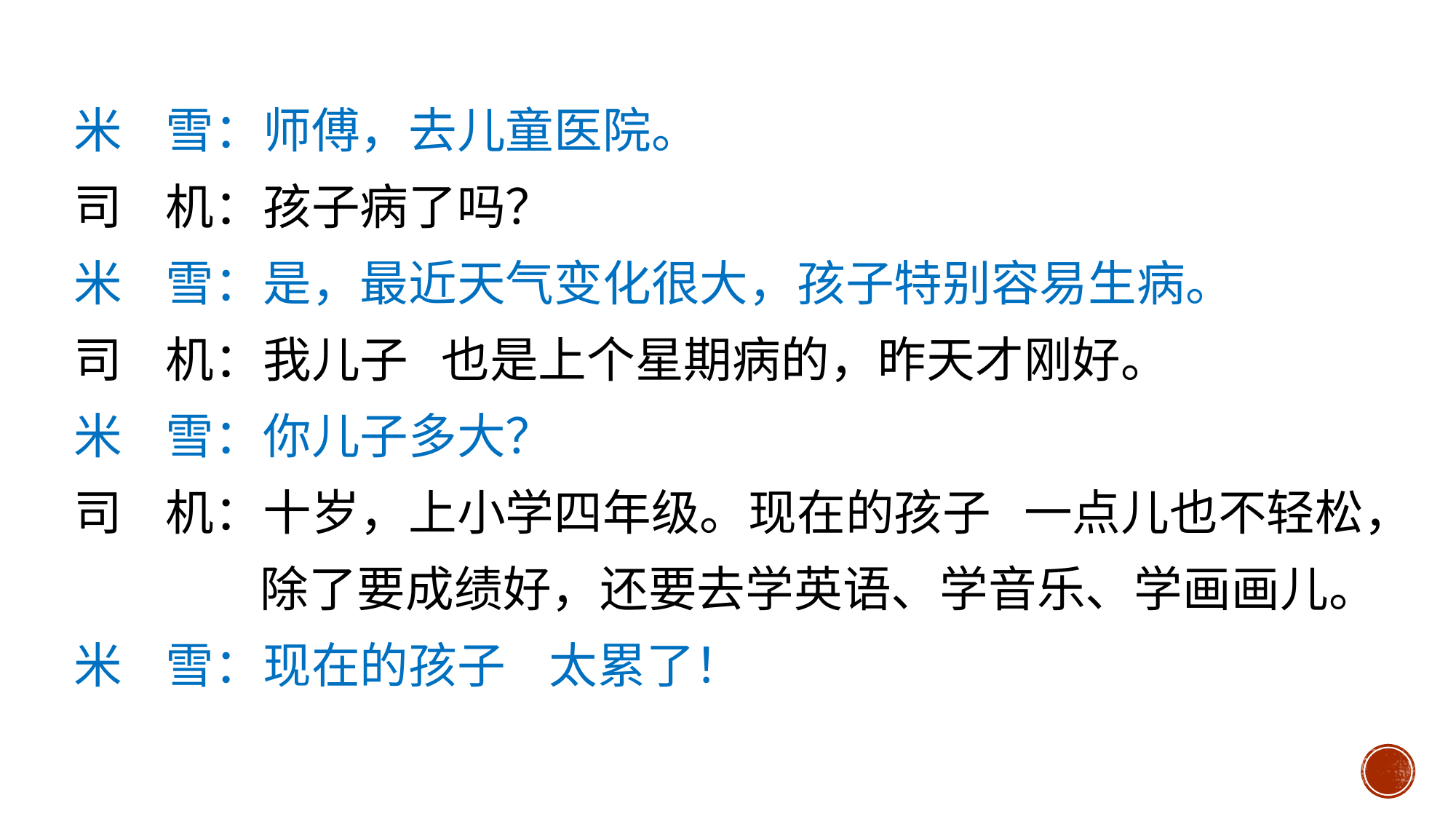

米    雪：师傅，去儿童医院。
司    机：孩子病了吗？
米    雪：是，最近天气变化很大，孩子特别容易生病。
司    机：我儿子   也是上个星期病的，昨天才刚好。
米    雪：你儿子多大？
司    机：十岁，上小学四年级。现在的孩子   一点儿也不轻松，
                除了要成绩好，还要去学英语、学音乐、学画画儿。
米    雪：现在的孩子    太累了！